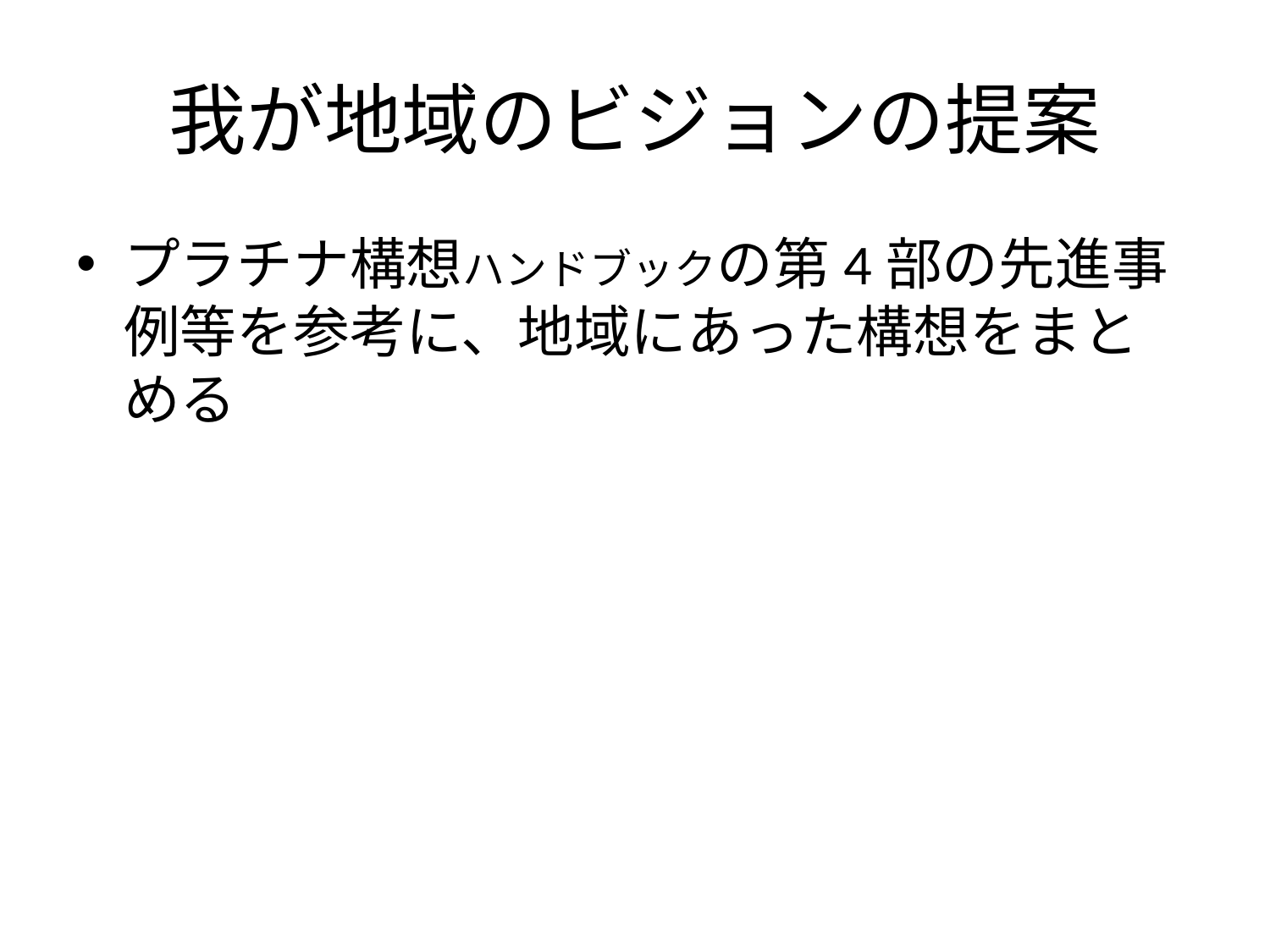

# 我が地域のビジョンの提案
プラチナ構想ハンドブックの第4部の先進事例等を参考に、地域にあった構想をまとめる